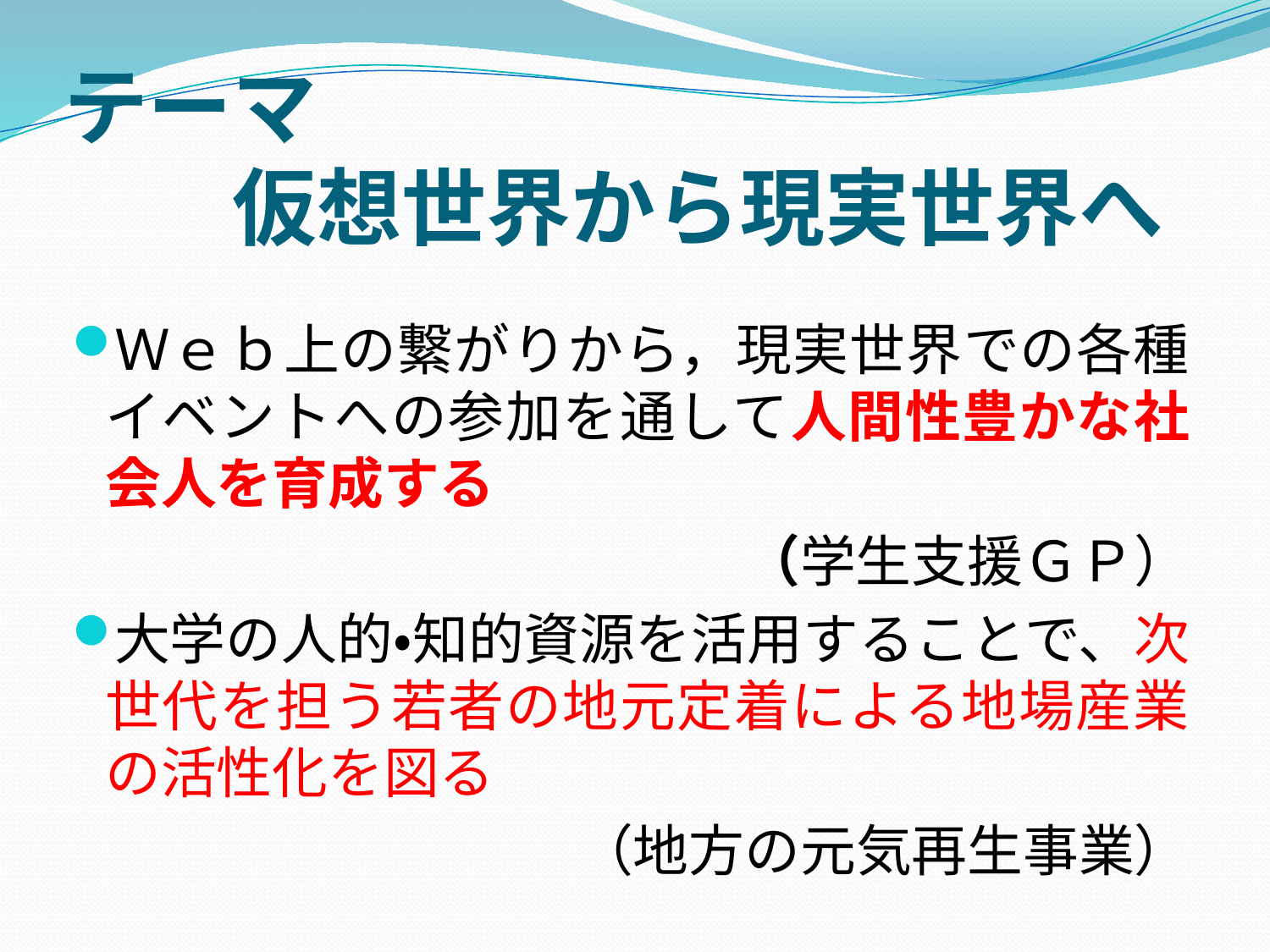

# テーマ 　　仮想世界から現実世界へ
Ｗｅｂ上の繋がりから，現実世界での各種イベントへの参加を通して人間性豊かな社会人を育成する
（学生支援ＧＰ）
大学の人的・知的資源を活用することで、次世代を担う若者の地元定着による地場産業の活性化を図る
　　　　　　　　　（地方の元気再生事業）